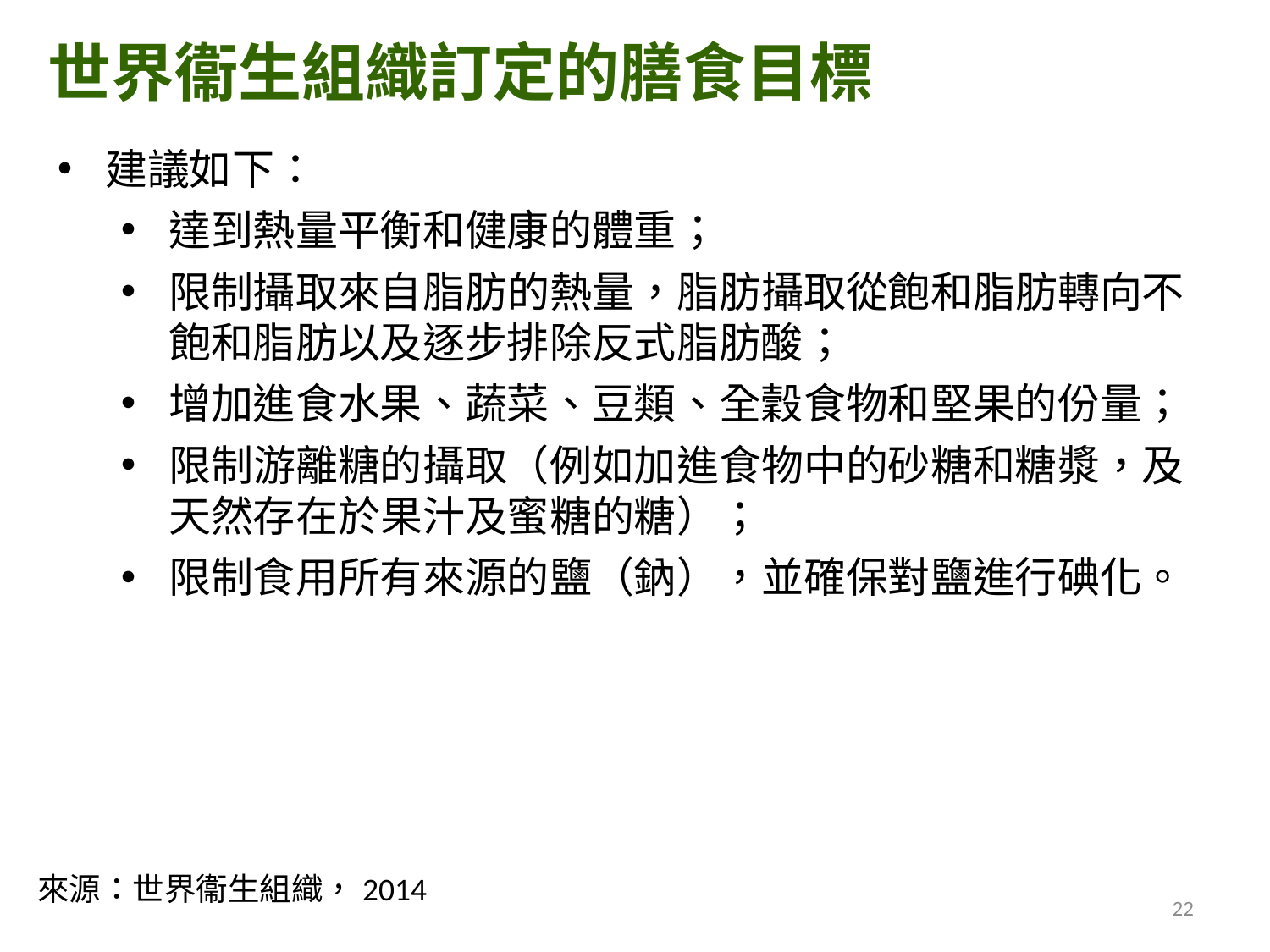

世界衞生組織訂定的膳食目標
建議如下：
達到熱量平衡和健康的體重；
限制攝取來自脂肪的熱量，脂肪攝取從飽和脂肪轉向不飽和脂肪以及逐步排除反式脂肪酸；
增加進食水果、蔬菜、豆類、全穀食物和堅果的份量；
限制游離糖的攝取（例如加進食物中的砂糖和糖漿，及天然存在於果汁及蜜糖的糖）；
限制食用所有來源的鹽（鈉），並確保對鹽進行碘化。
來源：世界衞生組織，2014
22